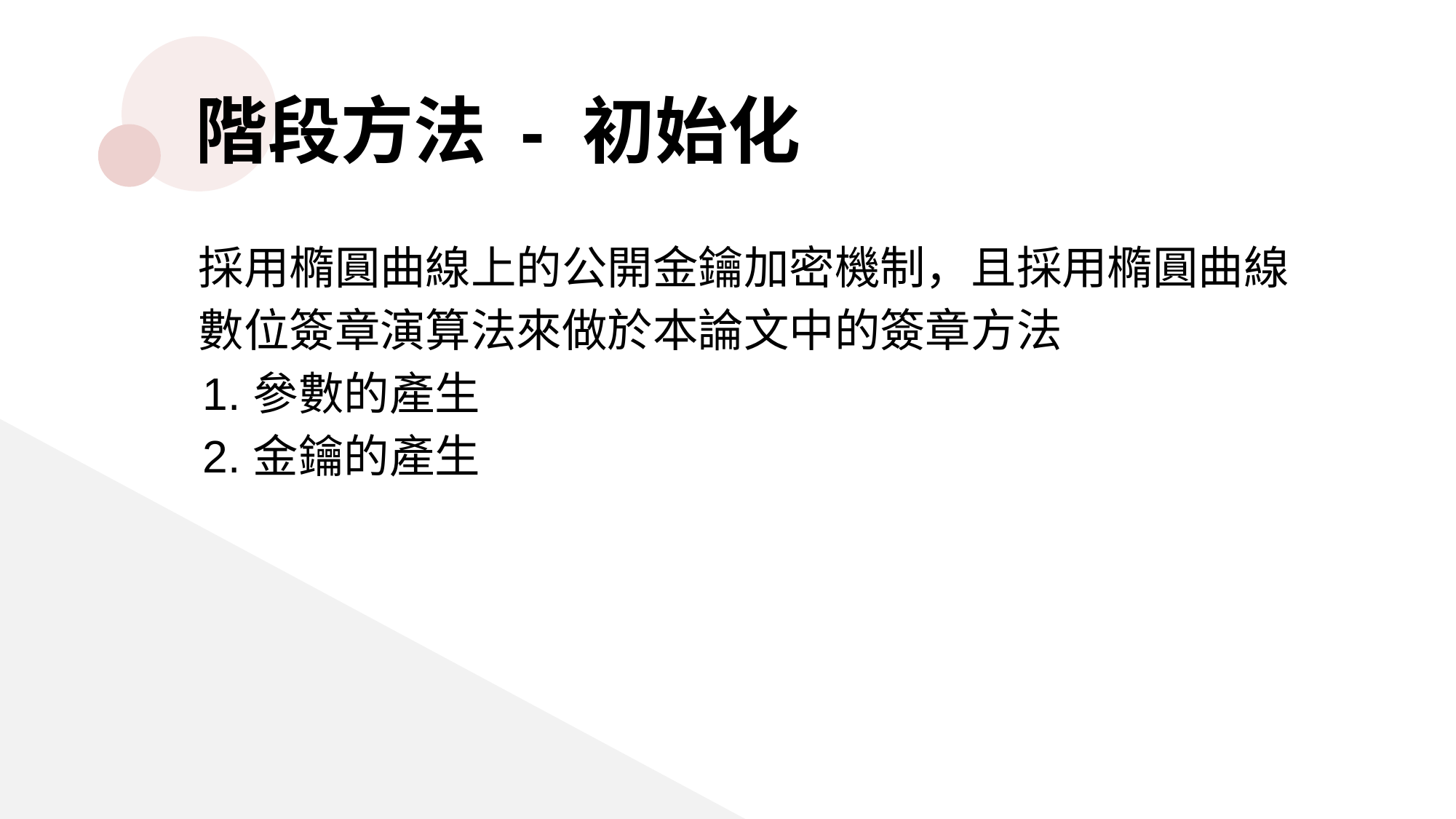

階段方法 - 初始化

採用橢圓曲線上的公開金鑰加密機制，且採用橢圓曲線數位簽章演算法來做於本論文中的簽章方法
參數的產生
金鑰的產生